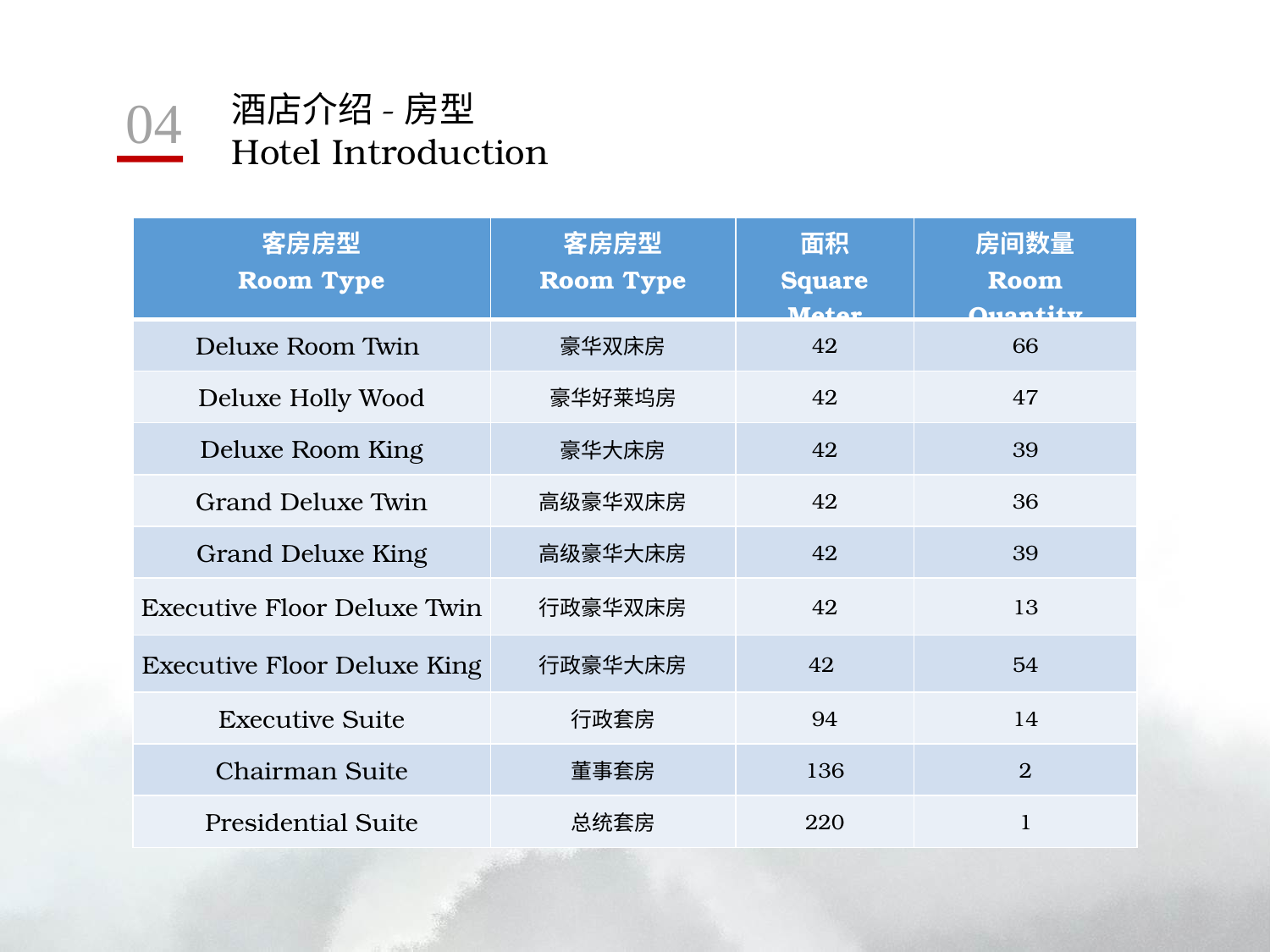

04
酒店介绍-房型
Hotel Introduction

| 客房房型 Room Type | 客房房型 Room Type | 面积 Square Meter | 房间数量 Room Quantity |
| --- | --- | --- | --- |
| Deluxe Room Twin | 豪华双床房 | 42 | 66 |
| Deluxe Holly Wood | 豪华好莱坞房 | 42 | 47 |
| Deluxe Room King | 豪华大床房 | 42 | 39 |
| Grand Deluxe Twin | 高级豪华双床房 | 42 | 36 |
| Grand Deluxe King | 高级豪华大床房 | 42 | 39 |
| Executive Floor Deluxe Twin | 行政豪华双床房 | 42 | 13 |
| Executive Floor Deluxe King | 行政豪华大床房 | 42 | 54 |
| Executive Suite | 行政套房 | 94 | 14 |
| Chairman Suite | 董事套房 | 136 | 2 |
| Presidential Suite | 总统套房 | 220 | 1 |